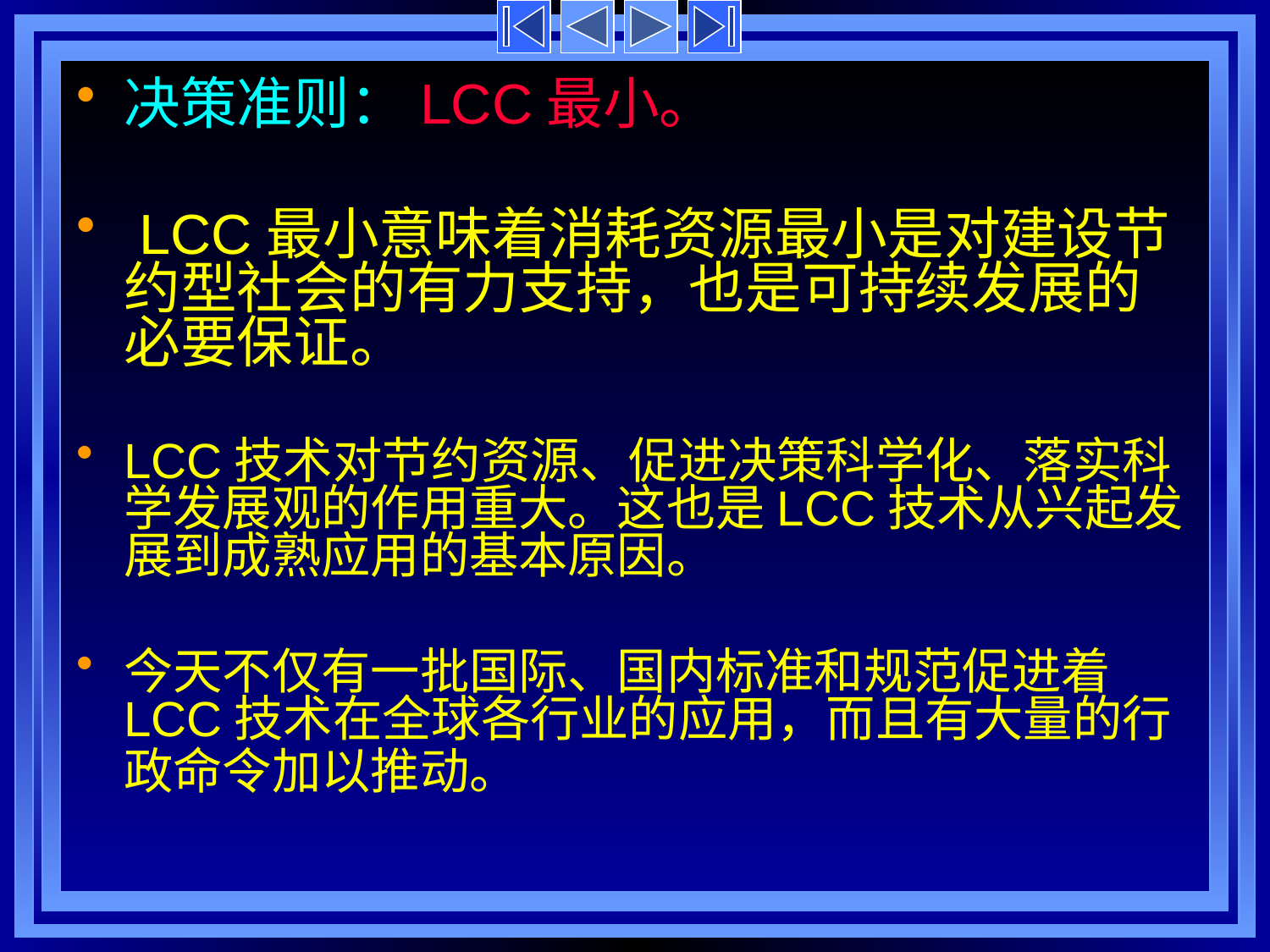

决策准则：LCC最小。

 LCC最小意味着消耗资源最小是对建设节约型社会的有力支持，也是可持续发展的必要保证。

LCC技术对节约资源、促进决策科学化、落实科学发展观的作用重大。这也是LCC技术从兴起发展到成熟应用的基本原因。

今天不仅有一批国际、国内标准和规范促进着LCC技术在全球各行业的应用，而且有大量的行政命令加以推动。